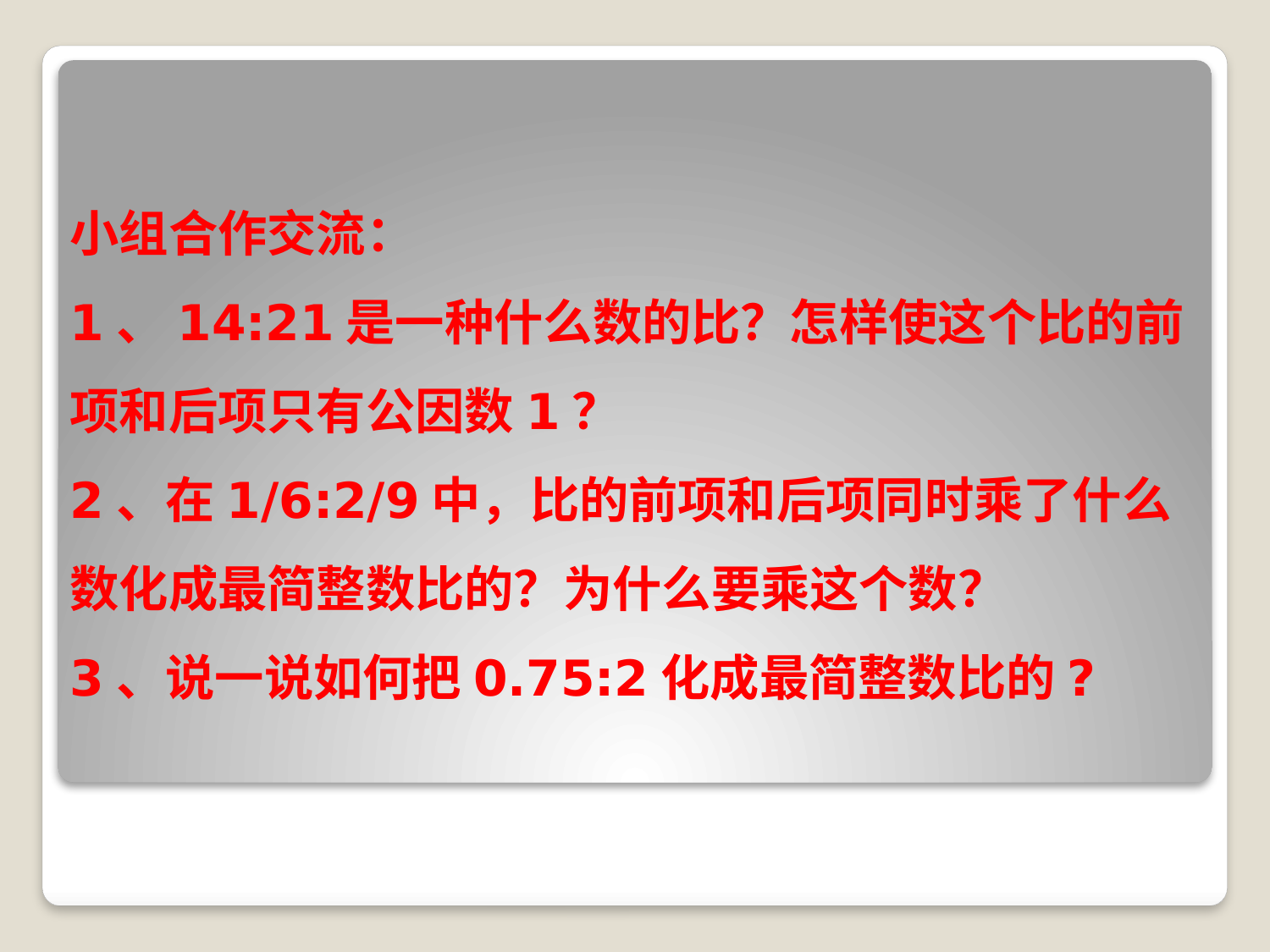

# 小组合作交流： 1、14:21是一种什么数的比？怎样使这个比的前项和后项只有公因数1？ 2、在1/6:2/9中，比的前项和后项同时乘了什么数化成最简整数比的？为什么要乘这个数？ 3、说一说如何把0.75:2化成最简整数比的?